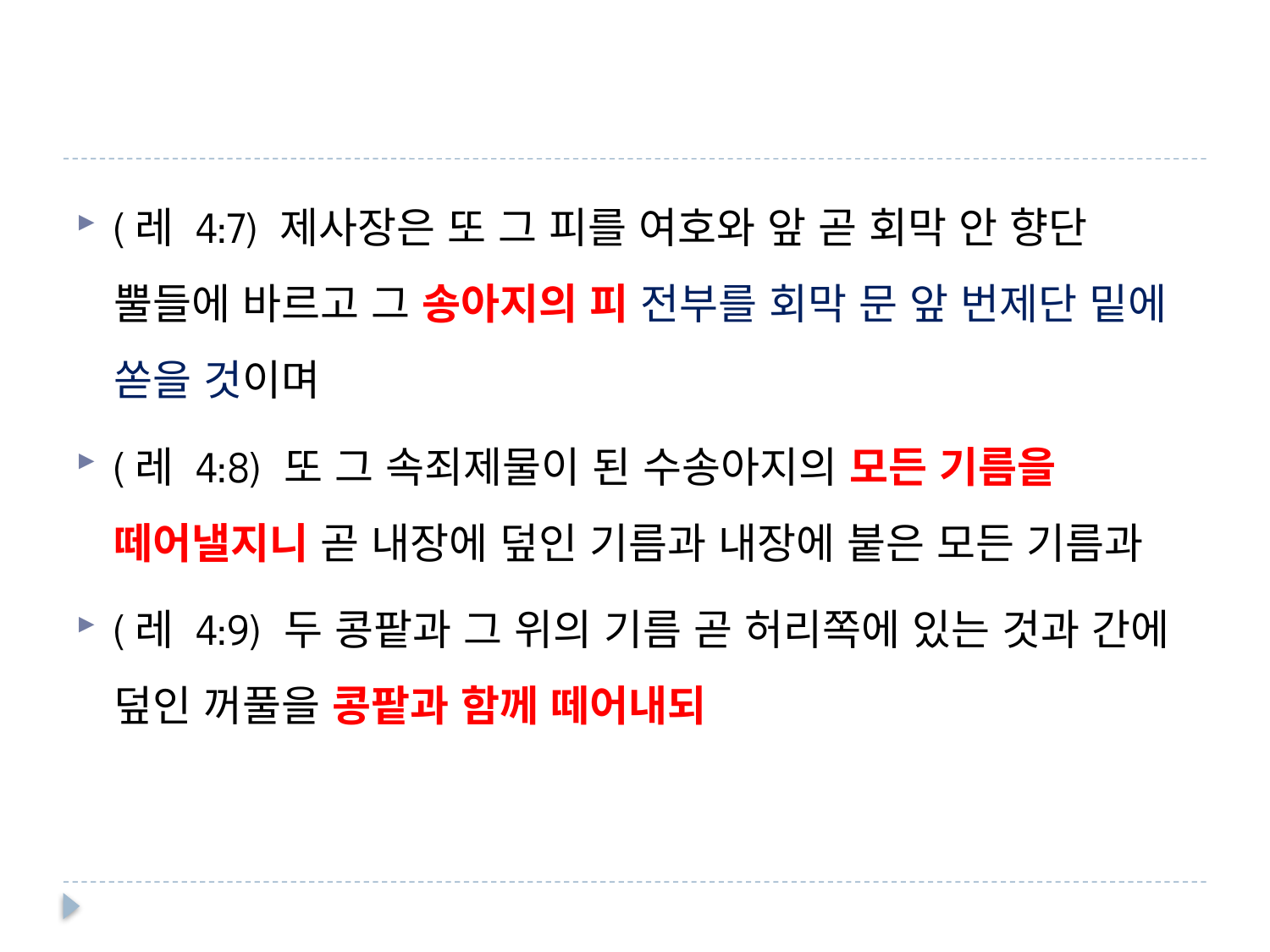

#
(레 4:7) 제사장은 또 그 피를 여호와 앞 곧 회막 안 향단 뿔들에 바르고 그 송아지의 피 전부를 회막 문 앞 번제단 밑에 쏟을 것이며
(레 4:8) 또 그 속죄제물이 된 수송아지의 모든 기름을 떼어낼지니 곧 내장에 덮인 기름과 내장에 붙은 모든 기름과
(레 4:9) 두 콩팥과 그 위의 기름 곧 허리쪽에 있는 것과 간에 덮인 꺼풀을 콩팥과 함께 떼어내되